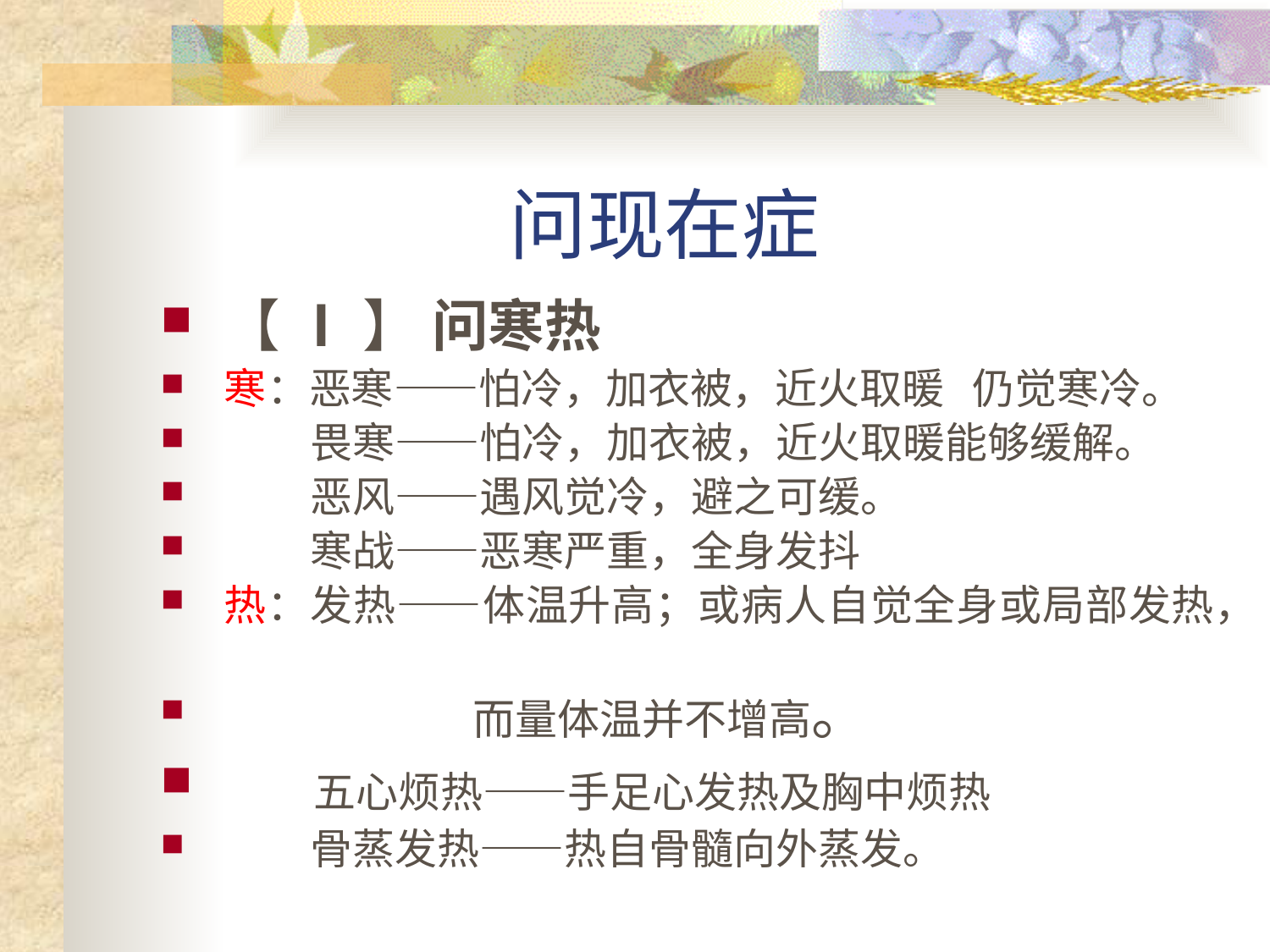

# 问现在症
【 Ⅰ 】 问寒热
寒：恶寒——怕冷，加衣被，近火取暖   仍觉寒冷。
        畏寒——怕冷，加衣被，近火取暖能够缓解。
        恶风——遇风觉冷，避之可缓。
        寒战——恶寒严重，全身发抖
热：发热——体温升高；或病人自觉全身或局部发热，
                         而量体温并不增高。
      五心烦热——手足心发热及胸中烦热
        骨蒸发热——热自骨髓向外蒸发。